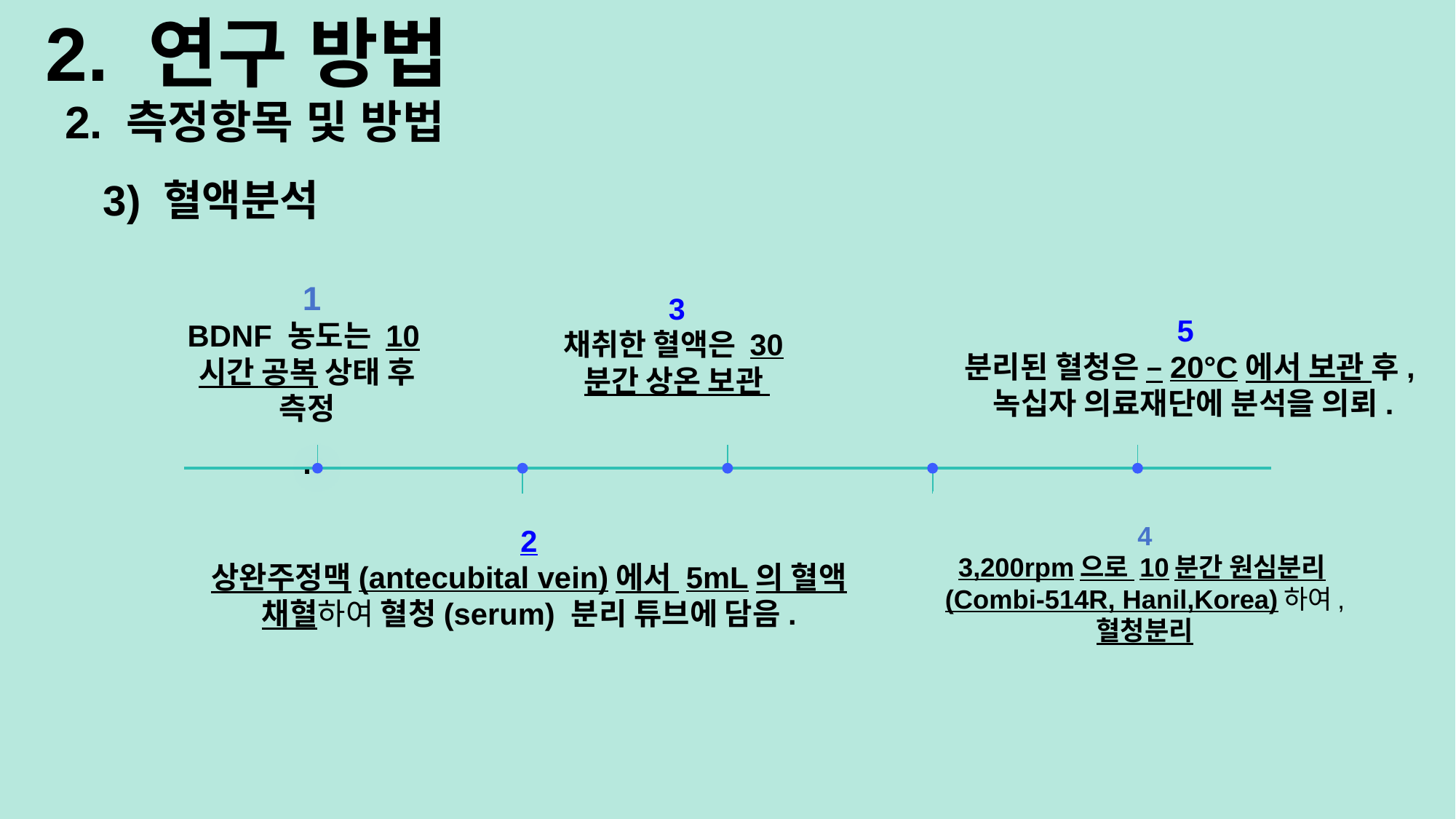

2. 연구 방법
2. 측정항목 및 방법
3) 혈액분석
 1
BDNF 농도는 10시간 공복 상태 후 측정
.
3
채취한 혈액은 30분간 상온 보관
5
분리된 혈청은 –20°C에서 보관 후, 녹십자 의료재단에 분석을 의뢰.

4
3,200rpm으로 10분간 원심분리(Combi-514R, Hanil,Korea)하여, 혈청분리
2
상완주정맥(antecubital vein)에서 5mL의 혈액 채혈하여 혈청(serum) 분리 튜브에 담음.